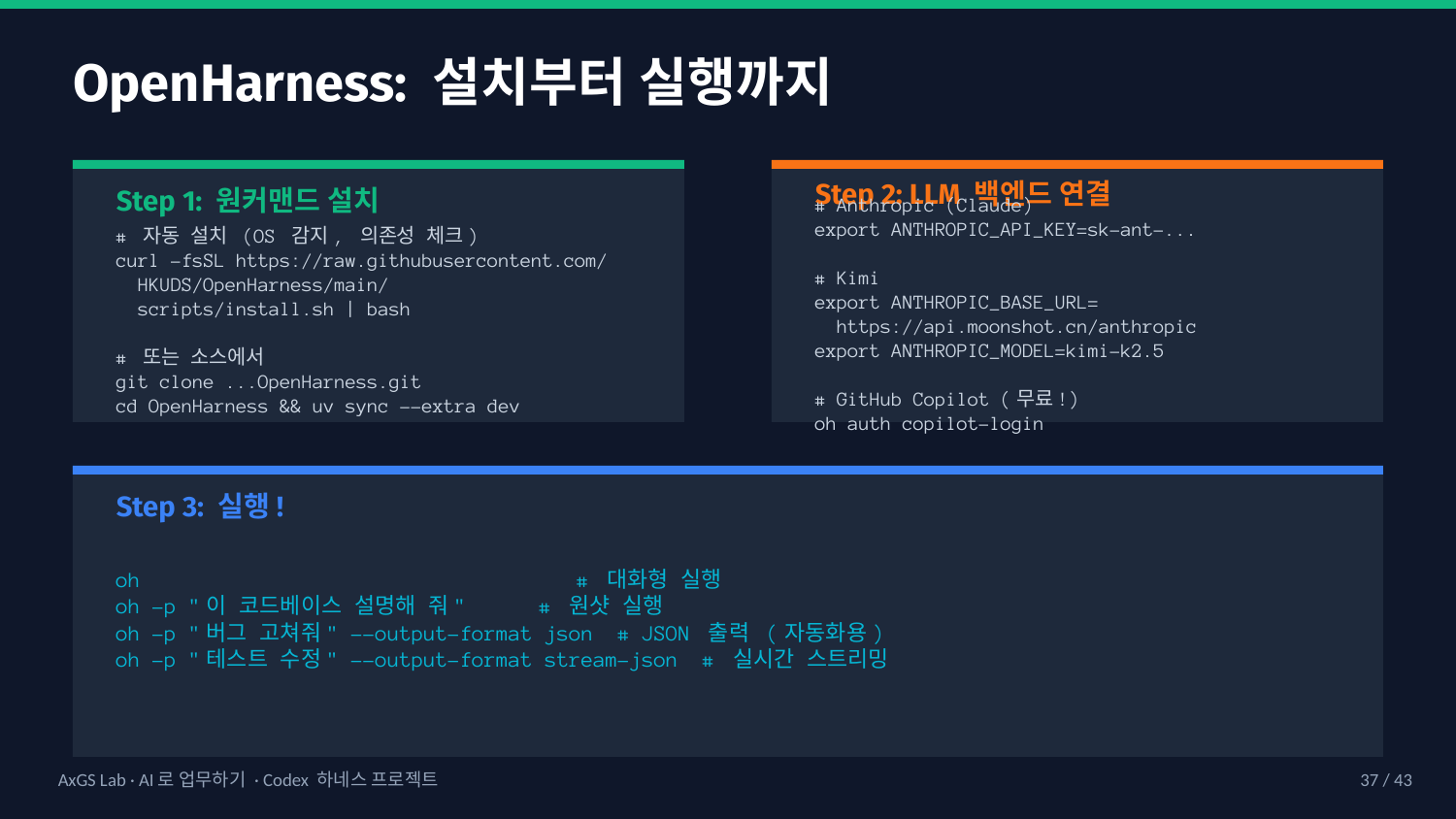

OpenHarness: 설치부터 실행까지

Step 2: LLM 백엔드 연결
Step 1: 원커맨드 설치
# Anthropic (Claude)
export ANTHROPIC_API_KEY=sk-ant-...

# Kimi
export ANTHROPIC_BASE_URL=
  https://api.moonshot.cn/anthropic
export ANTHROPIC_MODEL=kimi-k2.5

# GitHub Copilot (무료!)
oh auth copilot-login
# 자동 설치 (OS 감지, 의존성 체크)
curl -fsSL https://raw.githubusercontent.com/
  HKUDS/OpenHarness/main/
  scripts/install.sh | bash

# 또는 소스에서
git clone ...OpenHarness.git
cd OpenHarness && uv sync --extra dev

Step 3: 실행!
oh                                    # 대화형 실행
oh -p "이 코드베이스 설명해 줘"      # 원샷 실행
oh -p "버그 고쳐줘" --output-format json  # JSON 출력 (자동화용)
oh -p "테스트 수정" --output-format stream-json  # 실시간 스트리밍
AxGS Lab · AI로 업무하기 · Codex 하네스 프로젝트
37 / 43